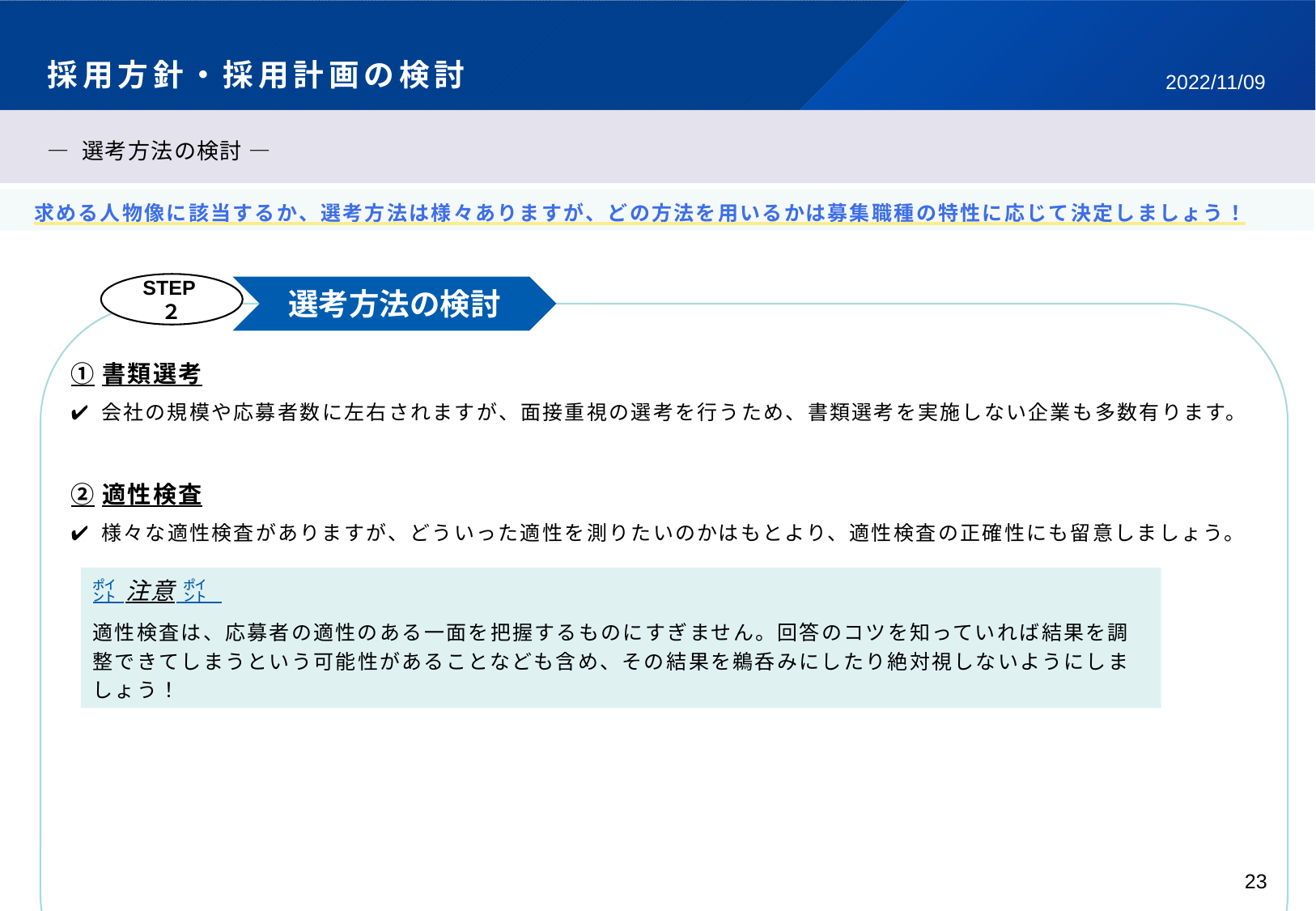

# 採用方針・採用計画の検討
2022/11/09
― 選考方法の検討 ―
　求める人物像に該当するか、選考方法は様々ありますが、どの方法を用いるかは募集職種の特性に応じて決定しましょう！
STEP２
選考方法の検討

①書類選考
✔ 会社の規模や応募者数に左右されますが、面接重視の選考を行うため、書類選考を実施しない企業も多数有ります。

②適性検査
✔ 様々な適性検査がありますが、どういった適性を測りたいのかはもとより、適性検査の正確性にも留意しましょう。

㌽ 注意 ㌽
適性検査は、応募者の適性のある一面を把握するものにすぎません。回答のコツを知っていれば結果を調整できてしまうという可能性があることなども含め、その結果を鵜呑みにしたり絶対視しないようにしましょう！
23